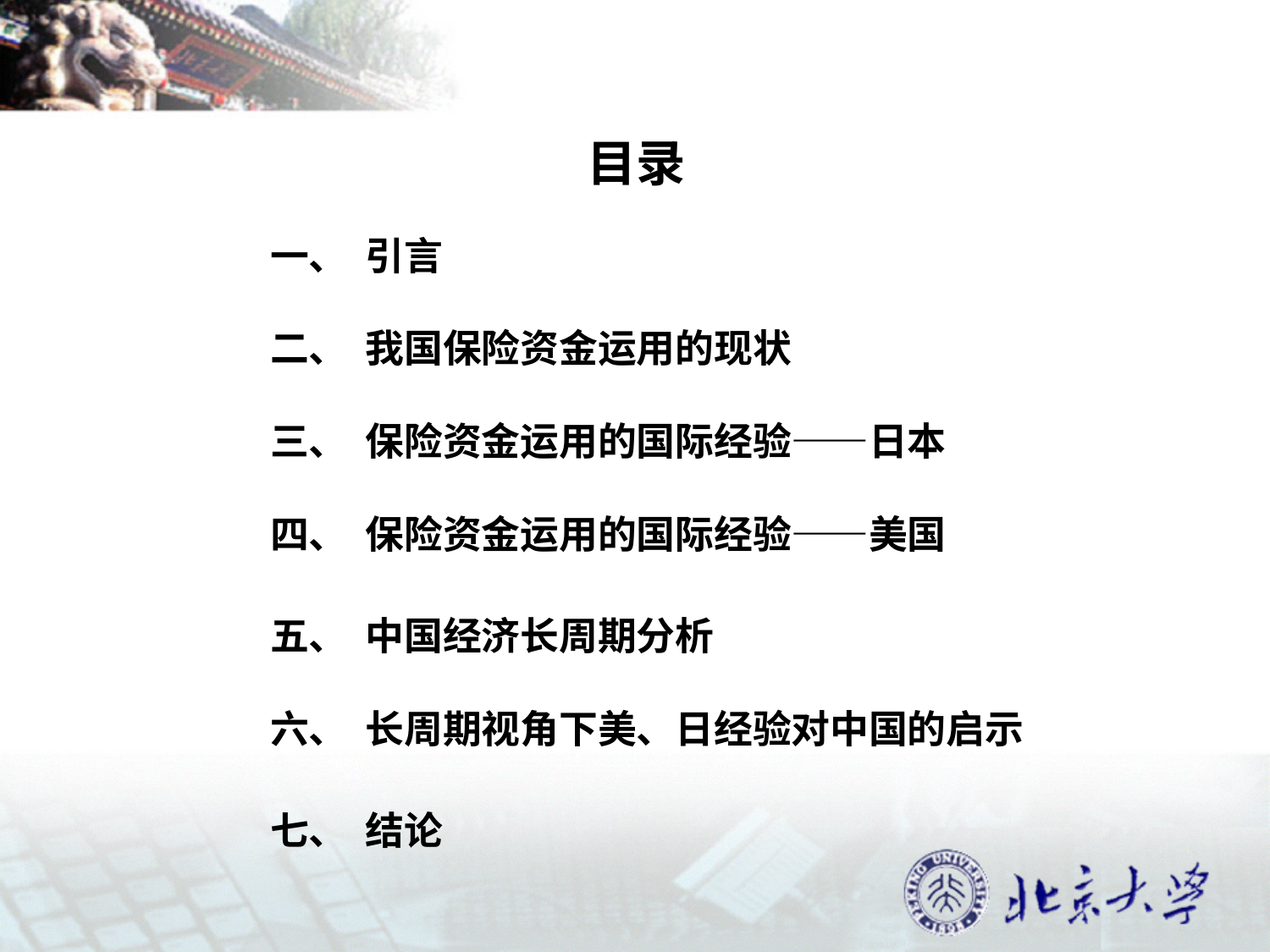

# 目录
一、  引言
二、  我国保险资金运用的现状
三、  保险资金运用的国际经验——日本
四、  保险资金运用的国际经验——美国
五、  中国经济长周期分析
六、  长周期视角下美、日经验对中国的启示
七、  结论